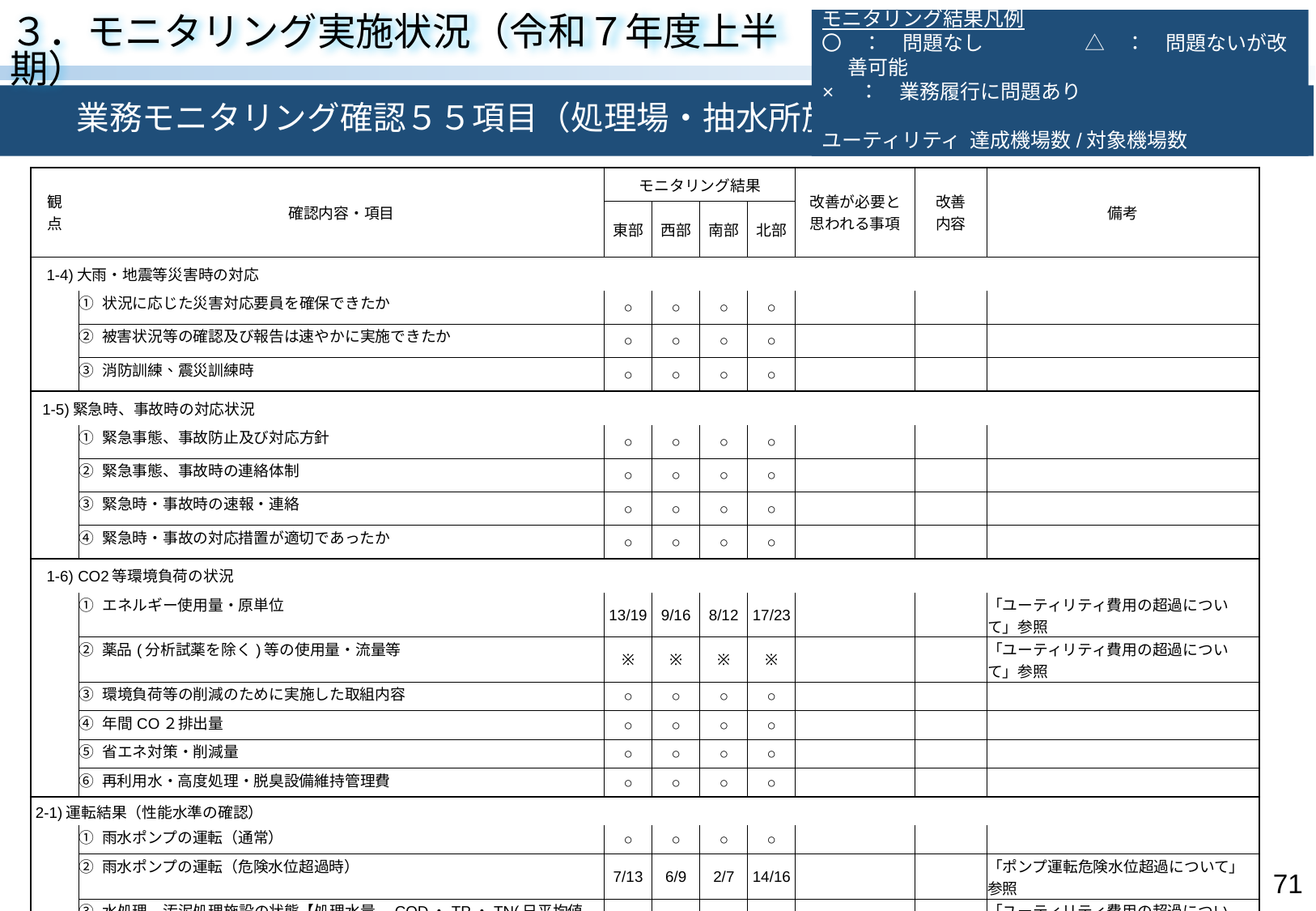

モニタリング結果凡例
〇　：　問題なし　　　　　△　：　問題ないが改善可能
×　：　業務履行に問題あり

ユーティリティ  達成機場数/対象機場数
３．モニタリング実施状況（令和７年度上半期）
　　業務モニタリング確認５５項目（処理場・抽水所施設）
| 観点 | 確認内容・項目 | モニタリング結果 |  |  |  | 改善が必要と思われる事項 | 改善 内容 | 備考 |
| --- | --- | --- | --- | --- | --- | --- | --- | --- |
|  |  | 東部 | 西部 | 南部 | 北部 |  |  |  |
| 1-4)大雨・地震等災害時の対応 |  |  |  |  |  |  |  |  |
|  | ① 状況に応じた災害対応要員を確保できたか | ○ | ○ | ○ | ○ |  |  |  |
|  | ② 被害状況等の確認及び報告は速やかに実施できたか | ○ | ○ | ○ | ○ |  |  |  |
|  | ③ 消防訓練、震災訓練時 | ○ | ○ | ○ | ○ |  |  |  |
| 1-5)緊急時、事故時の対応状況 |  |  |  |  |  |  |  |  |
|  | ① 緊急事態、事故防止及び対応方針 | ○ | ○ | ○ | ○ |  |  |  |
|  | ② 緊急事態、事故時の連絡体制 | ○ | ○ | ○ | ○ |  |  |  |
|  | ③ 緊急時・事故時の速報・連絡 | ○ | ○ | ○ | ○ |  |  |  |
|  | ④ 緊急時・事故の対応措置が適切であったか | ○ | ○ | ○ | ○ |  |  |  |
| 1-6) CO2等環境負荷の状況 |  |  |  |  |  |  |  |  |
|  | ① エネルギー使用量・原単位 | 13/19 | 9/16 | 8/12 | 17/23 |  |  | 「ユーティリティ費用の超過について」参照 |
|  | ② 薬品(分析試薬を除く)等の使用量・流量等 | ※ | ※ | ※ | ※ |  |  | 「ユーティリティ費用の超過について」参照 |
|  | ③ 環境負荷等の削減のために実施した取組内容 | ○ | ○ | ○ | ○ |  |  |  |
|  | ④ 年間CO２排出量 | ○ | ○ | ○ | ○ |  |  |  |
|  | ⑤ 省エネ対策・削減量 | ○ | ○ | ○ | ○ |  |  |  |
|  | ⑥ 再利用水・高度処理・脱臭設備維持管理費 | ○ | ○ | ○ | ○ |  |  |  |
| 2-1)運転結果（性能水準の確認） |  |  |  |  |  |  |  |  |
|  | ① 雨水ポンプの運転（通常） | ○ | ○ | ○ | ○ |  |  |  |
|  | ② 雨水ポンプの運転（危険水位超過時） | 7/13 | 6/9 | 2/7 | 14/16 |  |  | 「ポンプ運転危険水位超過について」参照 |
|  | ③ 水処理、汚泥処理施設の状態【処理水量、COD・TP・TN(日平均値、日最大値)、消化ガス発生量など】 | 3/3 | 2/3 | 1/2 | 3/4 |  |  | 「ユーティリティ費用の超過について」参照 |
|  | ④ 水処理、汚泥処理成績 | ○ | ○ | ○ | ○ |  |  |  |
|  | ⑤ 運転管理基準値等超過時の対応 | ○ | ○ | ○ | ○ |  |  |  |
71